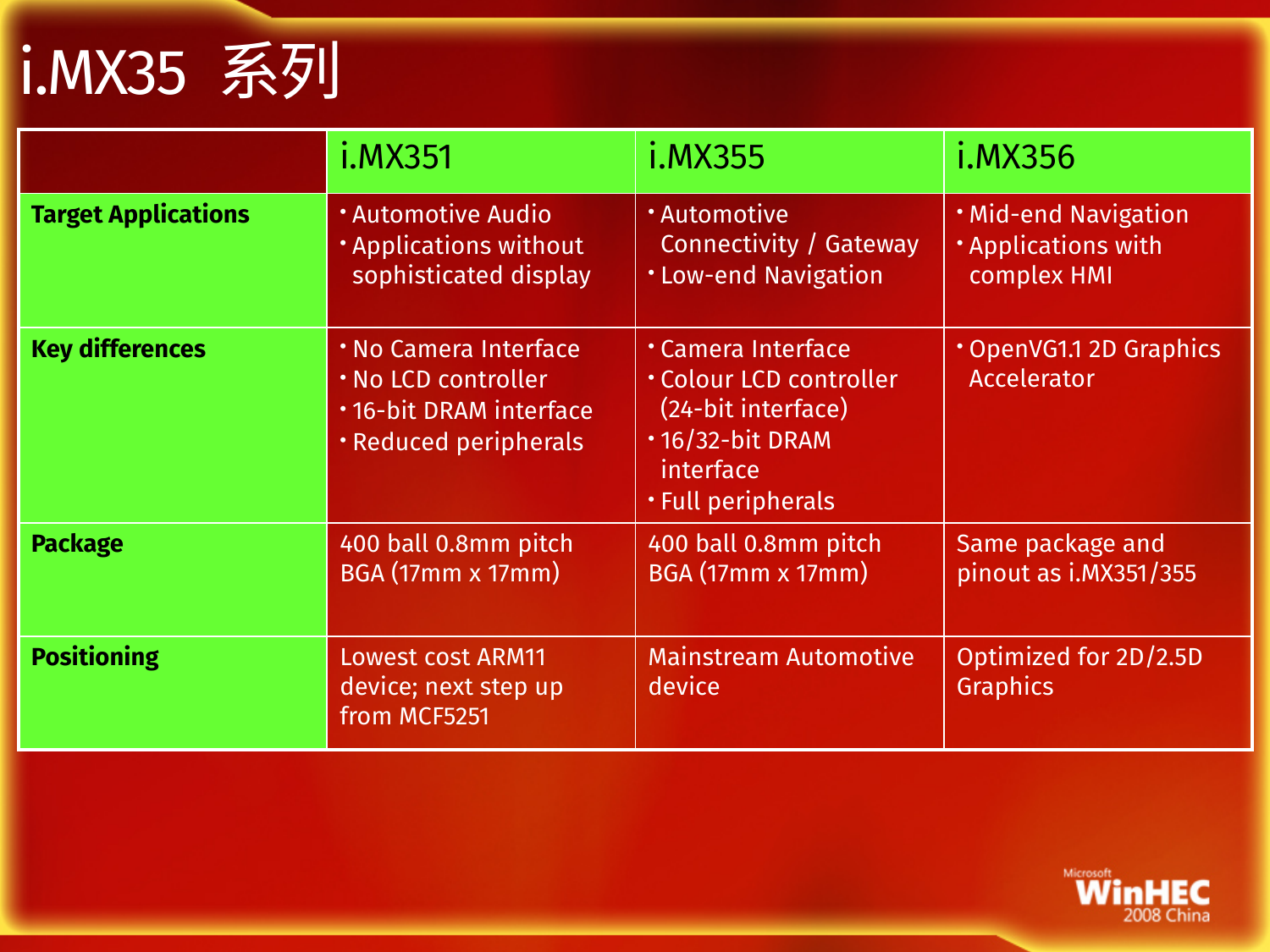

# i.MX35 系列
|  | i.MX351 | i.MX355 | i.MX356 |
| --- | --- | --- | --- |
| Target Applications | Automotive Audio Applications without sophisticated display | Automotive Connectivity / Gateway Low-end Navigation | Mid-end Navigation Applications with complex HMI |
| Key differences | No Camera Interface No LCD controller 16-bit DRAM interface Reduced peripherals | Camera Interface Colour LCD controller (24-bit interface) 16/32-bit DRAM interface Full peripherals | OpenVG1.1 2D Graphics Accelerator |
| Package | 400 ball 0.8mm pitch BGA (17mm x 17mm) | 400 ball 0.8mm pitch BGA (17mm x 17mm) | Same package and pinout as i.MX351/355 |
| Positioning | Lowest cost ARM11 device; next step up from MCF5251 | Mainstream Automotive device | Optimized for 2D/2.5D Graphics |